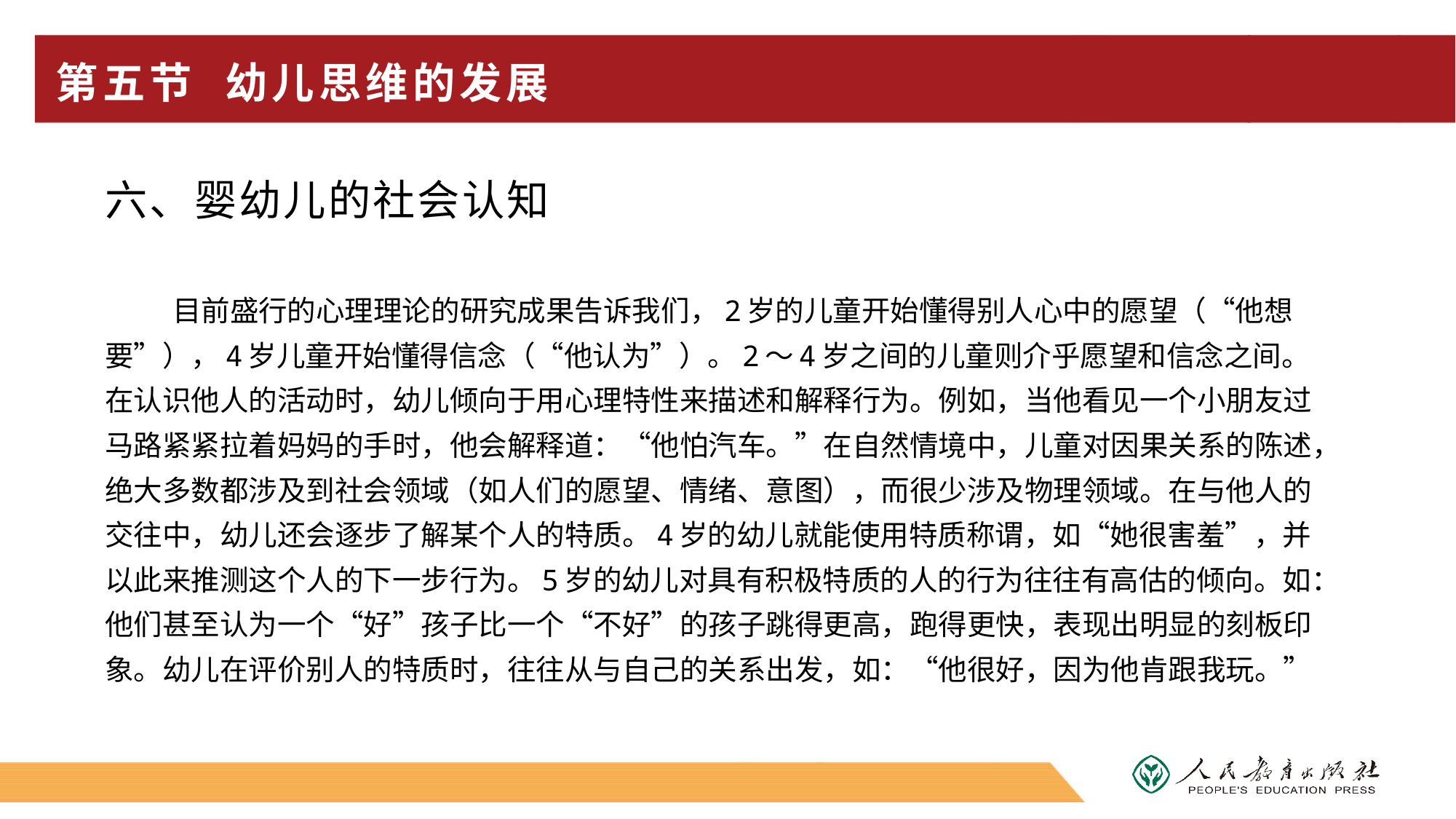

# 第五节  幼儿思维的发展
六、婴幼儿的社会认知
目前盛行的心理理论的研究成果告诉我们，2岁的儿童开始懂得别人心中的愿望（“他想要”），4岁儿童开始懂得信念（“他认为”）。2～4岁之间的儿童则介乎愿望和信念之间。在认识他人的活动时，幼儿倾向于用心理特性来描述和解释行为。例如，当他看见一个小朋友过马路紧紧拉着妈妈的手时，他会解释道：“他怕汽车。”在自然情境中，儿童对因果关系的陈述，绝大多数都涉及到社会领域（如人们的愿望、情绪、意图），而很少涉及物理领域。在与他人的交往中，幼儿还会逐步了解某个人的特质。4岁的幼儿就能使用特质称谓，如“她很害羞”，并以此来推测这个人的下一步行为。5岁的幼儿对具有积极特质的人的行为往往有高估的倾向。如：他们甚至认为一个“好”孩子比一个“不好”的孩子跳得更高，跑得更快，表现出明显的刻板印象。幼儿在评价别人的特质时，往往从与自己的关系出发，如：“他很好，因为他肯跟我玩。”